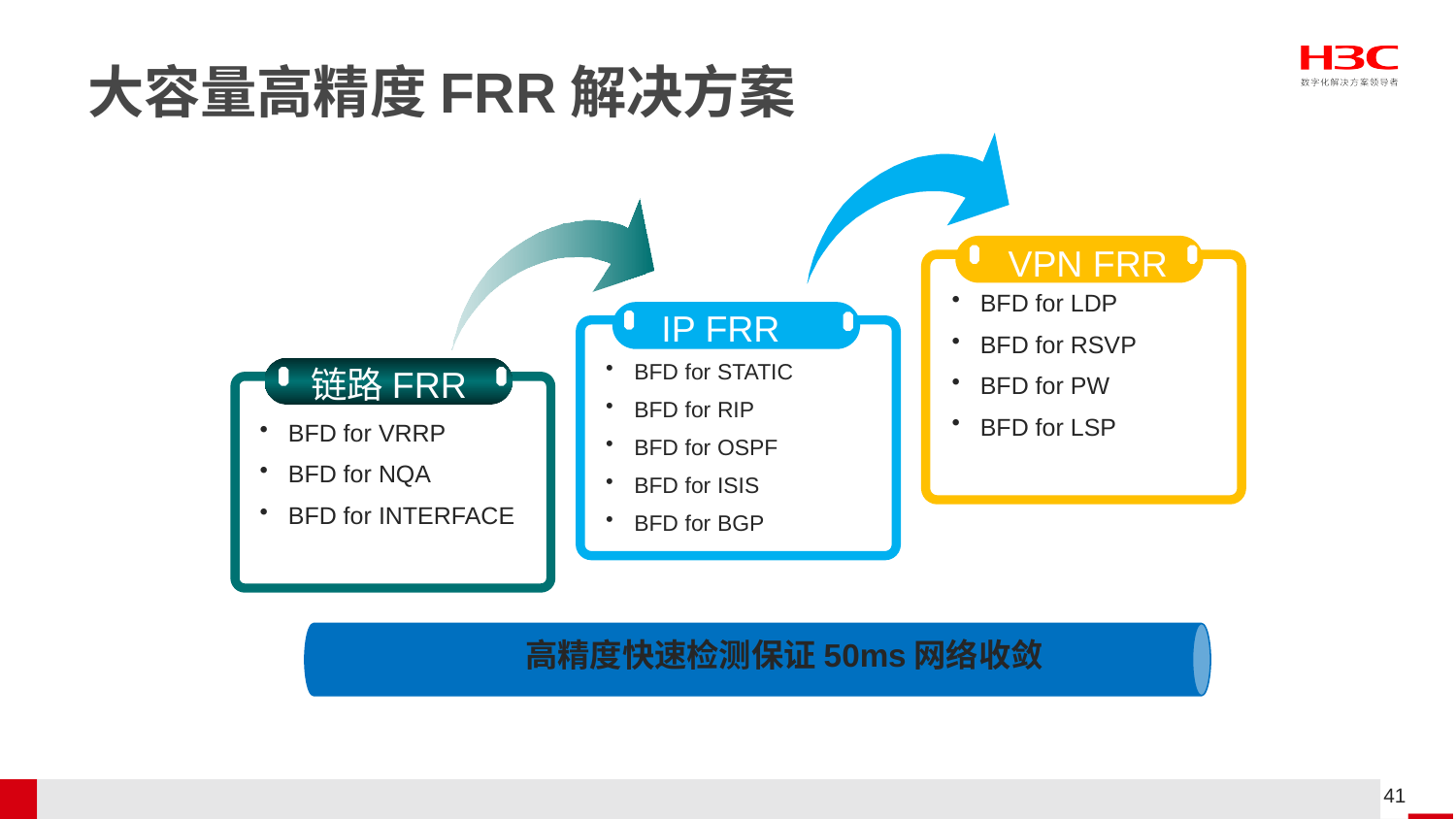

# 大容量高精度FRR解决方案

VPN FRR

BFD for LDP
BFD for RSVP
BFD for PW
BFD for LSP

IP FRR

BFD for STATIC
BFD for RIP
BFD for OSPF
BFD for ISIS
BFD for BGP
链路FRR

BFD for VRRP
BFD for NQA
BFD for INTERFACE

高精度快速检测保证50ms网络收敛